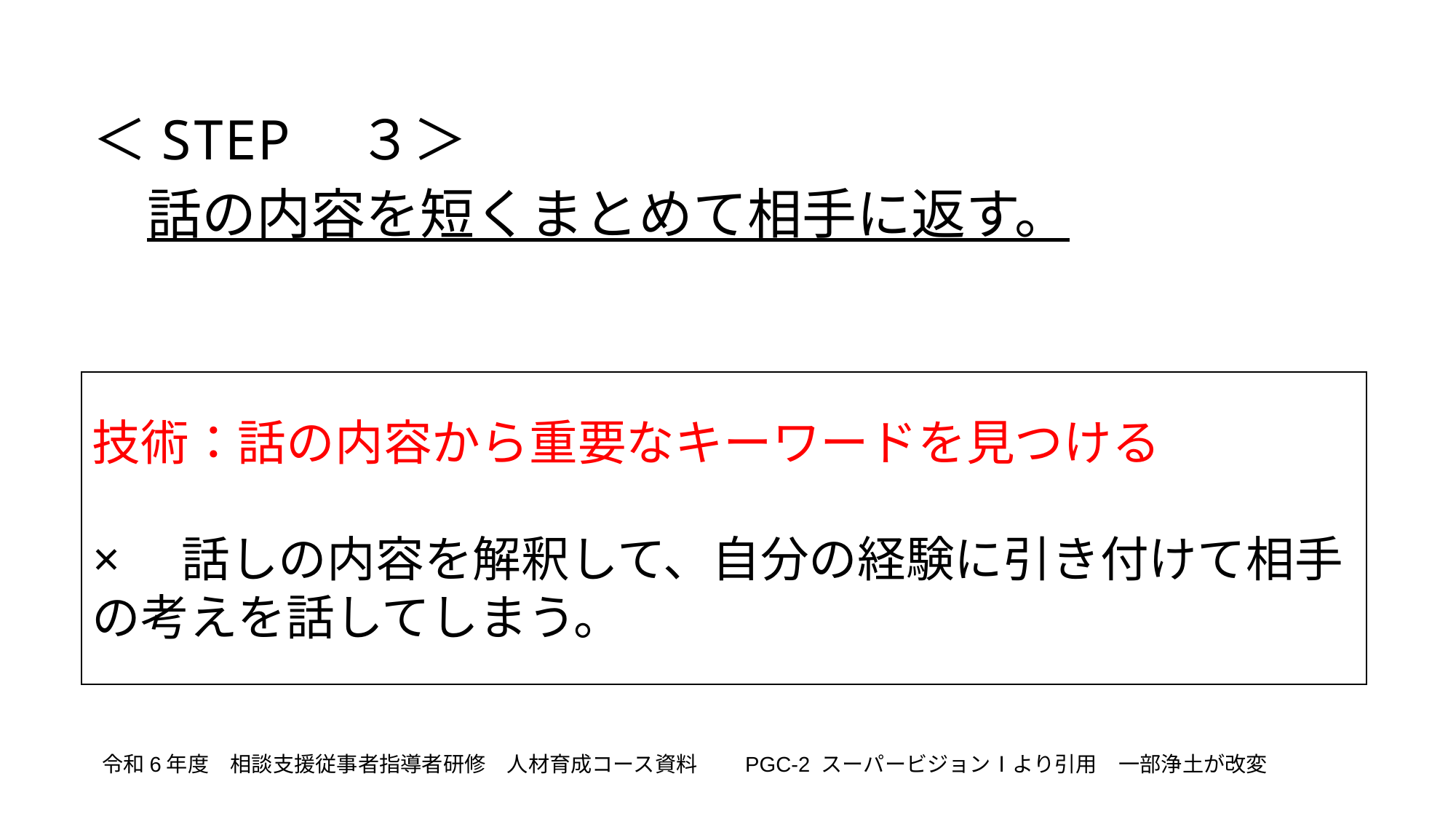

＜STEP　３＞
　話の内容を短くまとめて相手に返す。
技術：話の内容から重要なキーワードを見つける

×　話しの内容を解釈して、自分の経験に引き付けて相手の考えを話してしまう。
令和6年度　相談支援従事者指導者研修　人材育成コース資料　　PGC-2 スーパービジョンⅠより引用　一部浄土が改変